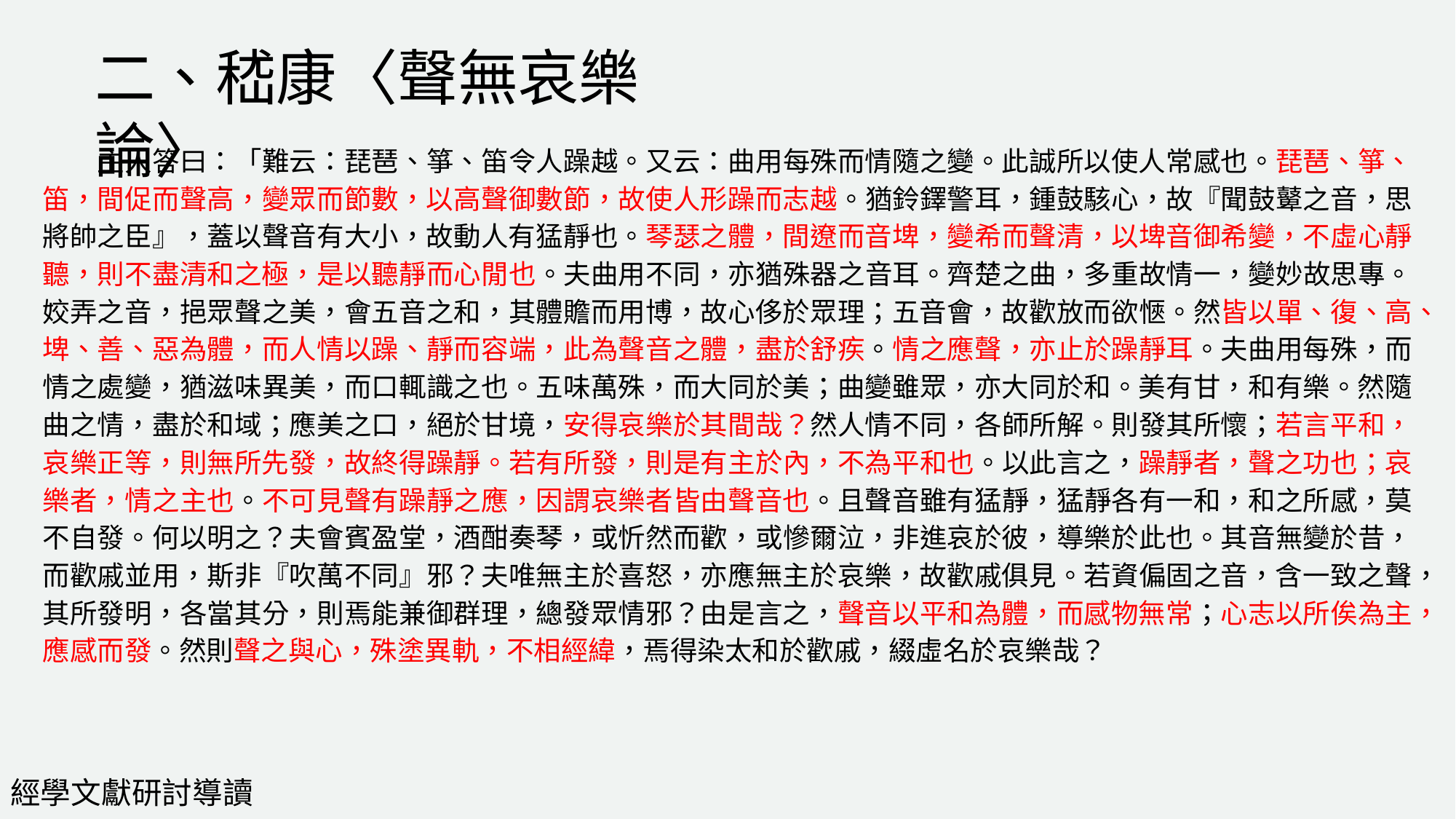

二、嵇康〈聲無哀樂論〉
　　主人答曰：「難云：琵琶、箏、笛令人躁越。又云：曲用每殊而情隨之變。此誠所以使人常感也。琵琶、箏、笛，間促而聲高，變眾而節數，以高聲御數節，故使人形躁而志越。猶鈴鐸警耳，鍾鼓駭心，故『聞鼓鼙之音，思將帥之臣』，蓋以聲音有大小，故動人有猛靜也。琴瑟之體，間遼而音埤，變希而聲清，以埤音御希變，不虛心靜聽，則不盡清和之極，是以聽靜而心閒也。夫曲用不同，亦猶殊器之音耳。齊楚之曲，多重故情一，變妙故思專。姣弄之音，挹眾聲之美，會五音之和，其體贍而用博，故心侈於眾理；五音會，故歡放而欲愜。然皆以單、復、高、埤、善、惡為體，而人情以躁、靜而容端，此為聲音之體，盡於舒疾。情之應聲，亦止於躁靜耳。夫曲用每殊，而情之處變，猶滋味異美，而口輒識之也。五味萬殊，而大同於美；曲變雖眾，亦大同於和。美有甘，和有樂。然隨曲之情，盡於和域；應美之口，絕於甘境，安得哀樂於其間哉？然人情不同，各師所解。則發其所懷；若言平和，哀樂正等，則無所先發，故終得躁靜。若有所發，則是有主於內，不為平和也。以此言之，躁靜者，聲之功也；哀樂者，情之主也。不可見聲有躁靜之應，因謂哀樂者皆由聲音也。且聲音雖有猛靜，猛靜各有一和，和之所感，莫不自發。何以明之？夫會賓盈堂，酒酣奏琴，或忻然而歡，或慘爾泣，非進哀於彼，導樂於此也。其音無變於昔，而歡戚並用，斯非『吹萬不同』邪？夫唯無主於喜怒，亦應無主於哀樂，故歡戚俱見。若資偏固之音，含一致之聲，其所發明，各當其分，則焉能兼御群理，總發眾情邪？由是言之，聲音以平和為體，而感物無常；心志以所俟為主，應感而發。然則聲之與心，殊塗異軌，不相經緯，焉得染太和於歡戚，綴虛名於哀樂哉？